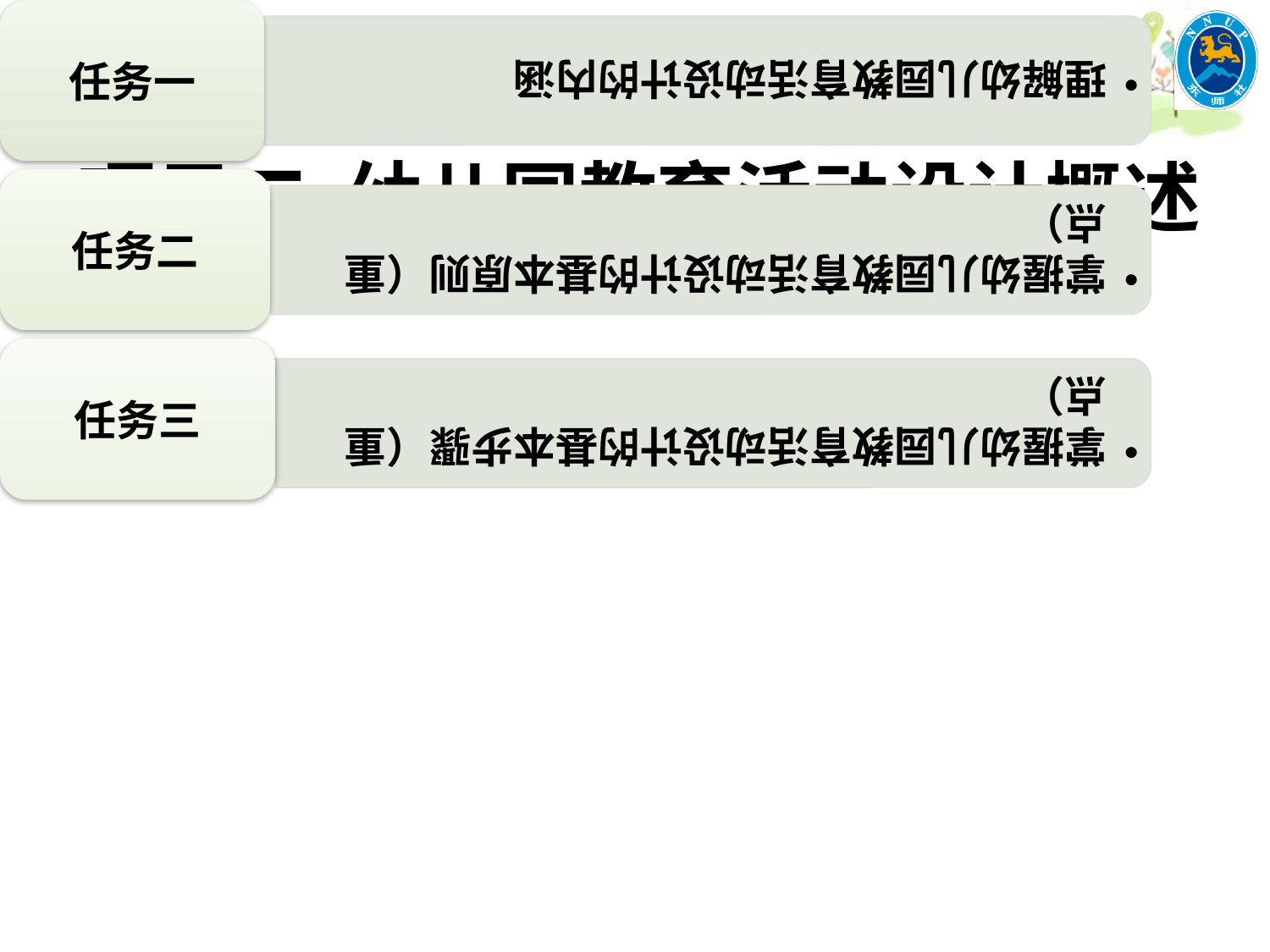

项目二  幼儿园教育活动设计概述
理解幼儿园教育活动设计的内涵
任务一
掌握幼儿园教育活动设计的基本原则（重点）
任务二
掌握幼儿园教育活动设计的基本步骤（重点）
任务三